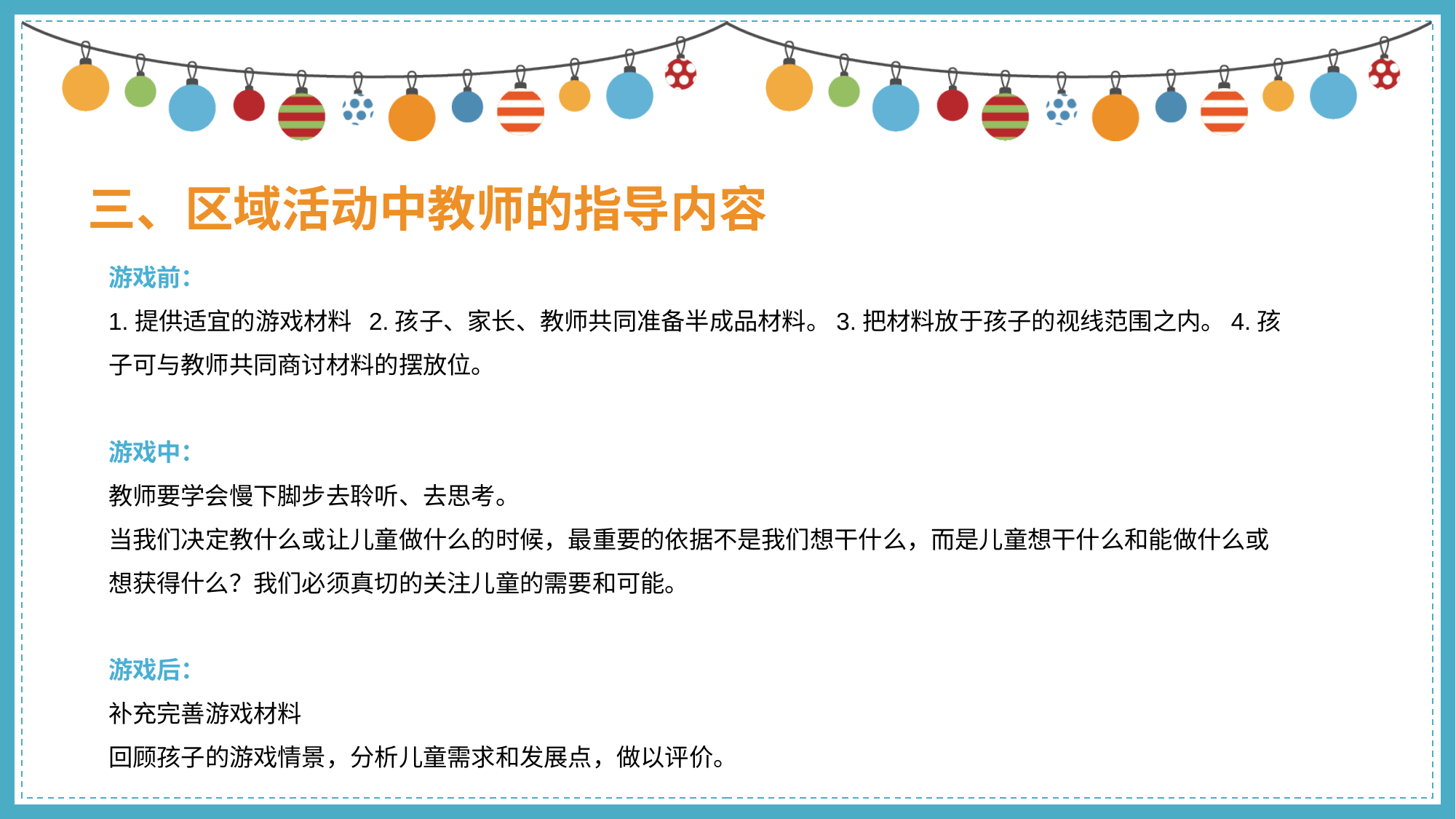

三、区域活动中教师的指导内容
游戏前：
1.提供适宜的游戏材料  2.孩子、家长、教师共同准备半成品材料。3.把材料放于孩子的视线范围之内。4.孩子可与教师共同商讨材料的摆放位。

游戏中：
教师要学会慢下脚步去聆听、去思考。
当我们决定教什么或让儿童做什么的时候，最重要的依据不是我们想干什么，而是儿童想干什么和能做什么或想获得什么？我们必须真切的关注儿童的需要和可能。

游戏后：
补充完善游戏材料
回顾孩子的游戏情景，分析儿童需求和发展点，做以评价。